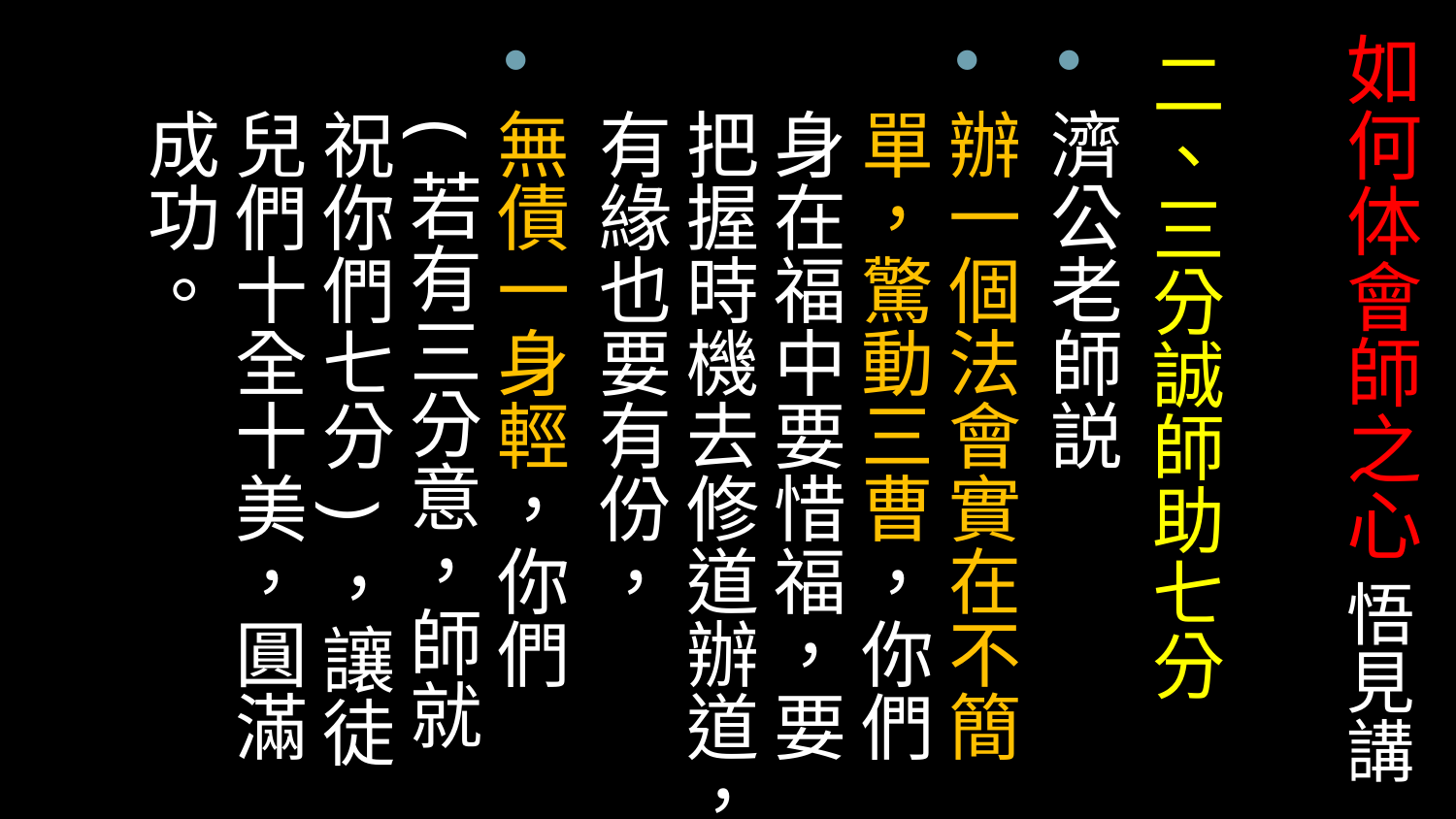

# 如何体會師之心 悟見講
二、三分誠師助七分
濟公老師説
辦一個法會實在不簡單，驚動三曹，你們身在福中要惜福，要把握時機去修道辦道，有緣也要有份，
無債一身輕，你們(若有三分意，師就祝你們七分)，讓徒兒們十全十美，圓滿成功。